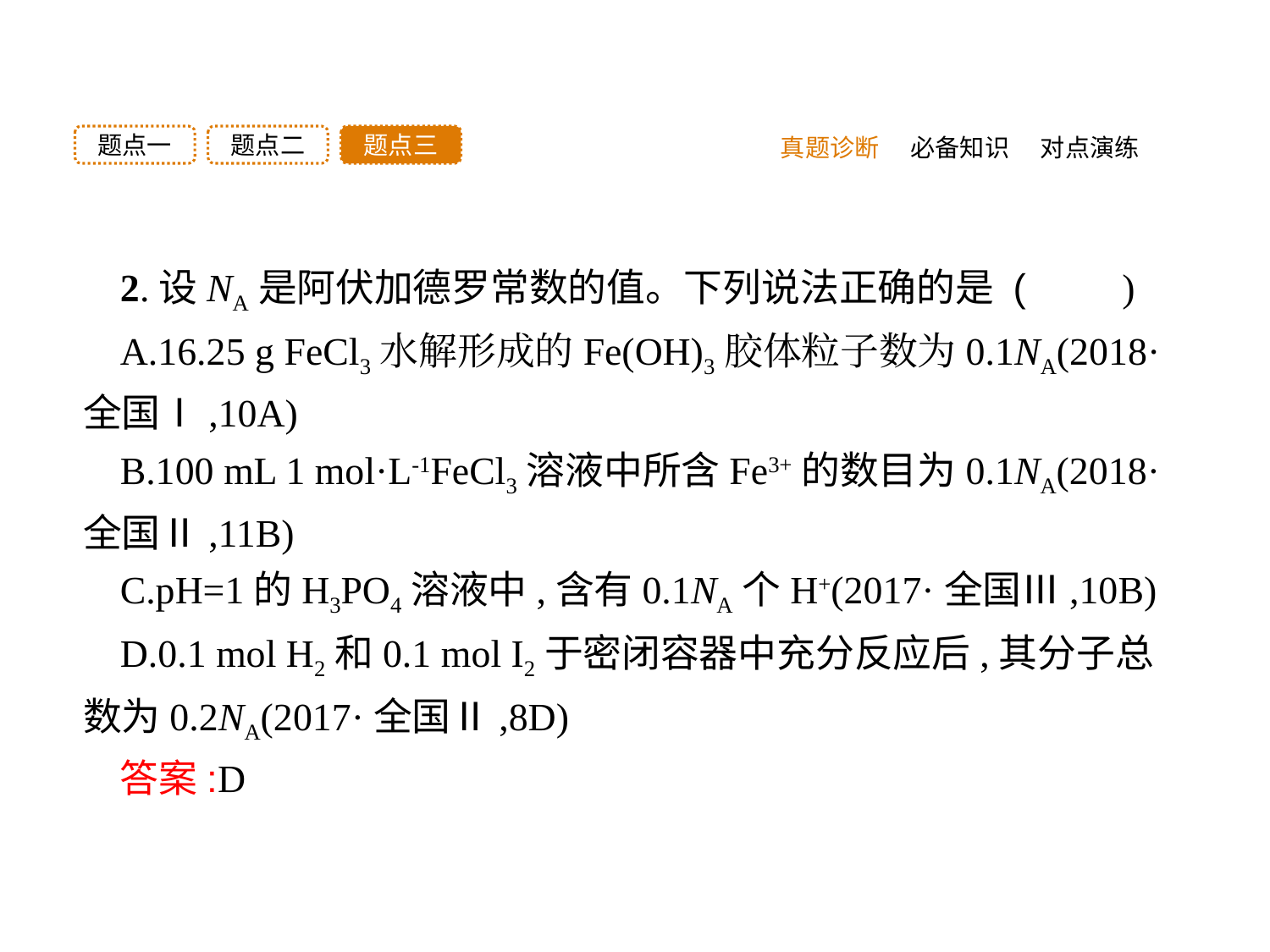

题点三
题点二
题点一
真题诊断
必备知识
对点演练
2.设NA是阿伏加德罗常数的值。下列说法正确的是 (　　)
A.16.25 g FeCl3水解形成的Fe(OH)3胶体粒子数为0.1NA(2018·全国Ⅰ,10A)
B.100 mL 1 mol·L-1FeCl3溶液中所含Fe3+的数目为0.1NA(2018·全国Ⅱ,11B)
C.pH=1的H3PO4溶液中,含有0.1NA个H+(2017·全国Ⅲ,10B)
D.0.1 mol H2和0.1 mol I2于密闭容器中充分反应后,其分子总数为0.2NA(2017·全国Ⅱ,8D)
答案:D